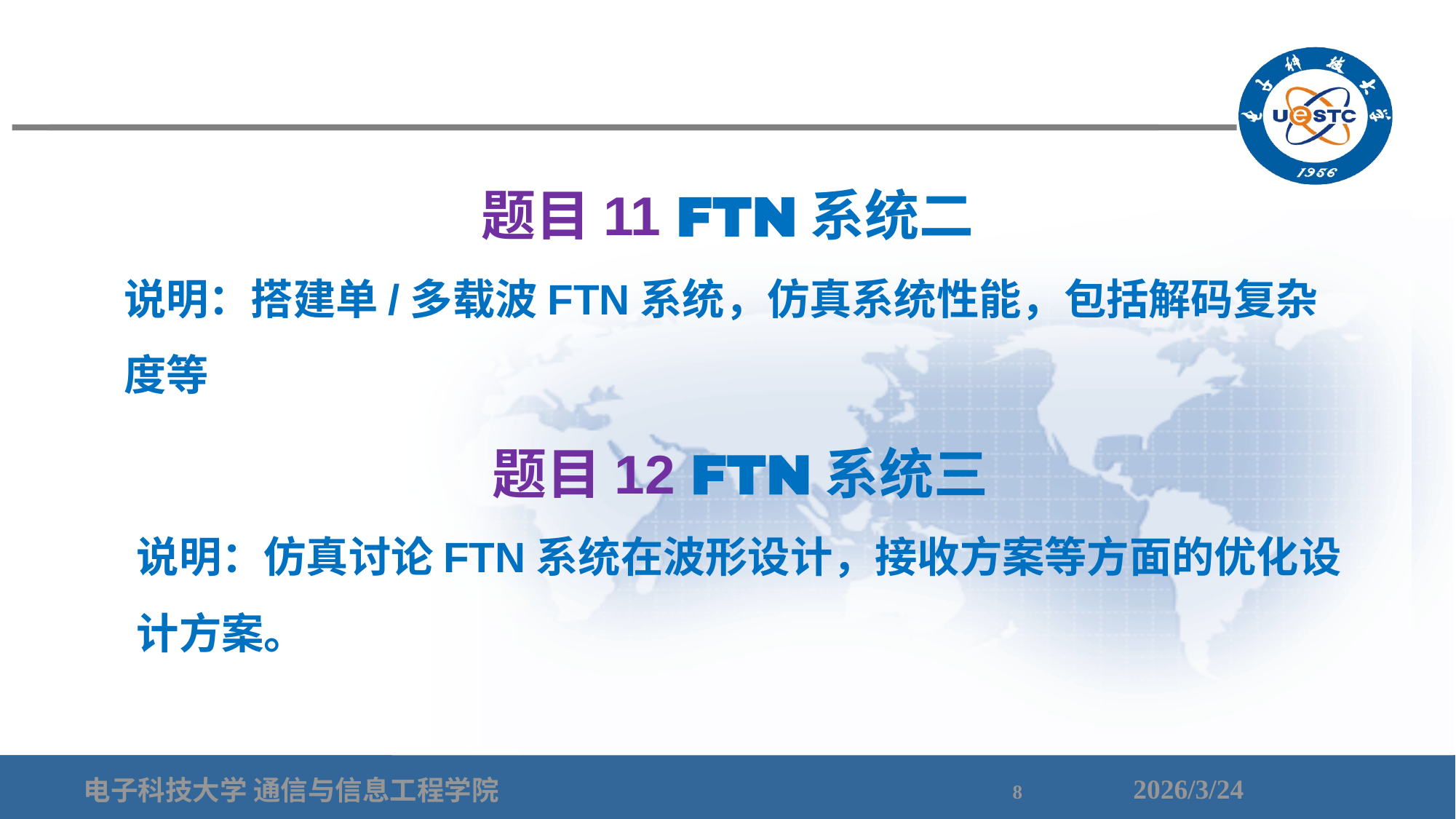

题目11 FTN系统二
说明：搭建单/多载波FTN系统，仿真系统性能，包括解码复杂度等
题目12 FTN系统三
说明：仿真讨论FTN系统在波形设计，接收方案等方面的优化设计方案。